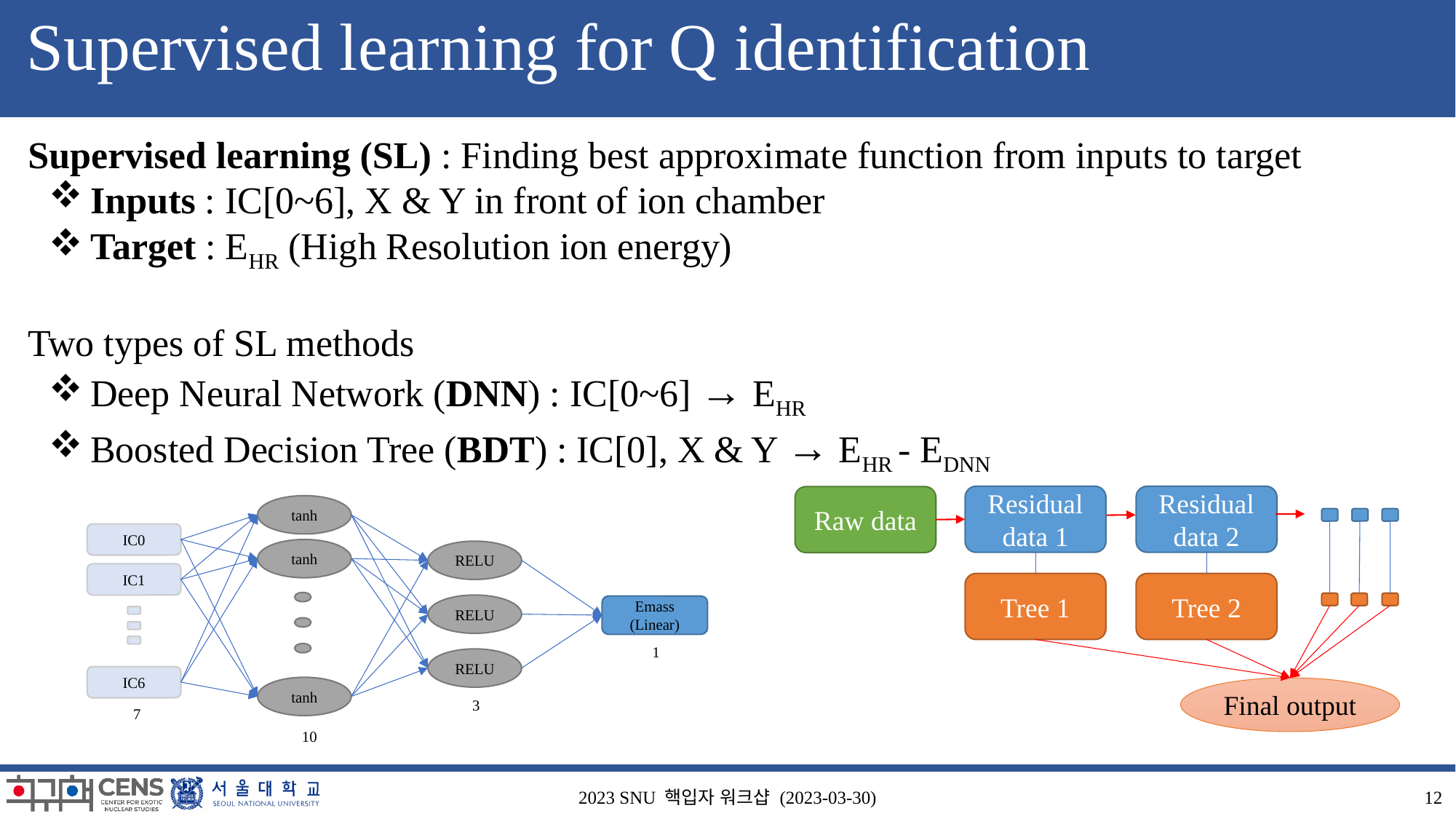

# Supervised learning for Q identification
Supervised learning (SL) : Finding best approximate function from inputs to target
Inputs : IC[0~6], X & Y in front of ion chamber
Target : EHR (High Resolution ion energy)

Two types of SL methods
Deep Neural Network (DNN) : IC[0~6] → EHR
Boosted Decision Tree (BDT) : IC[0], X & Y → EHR - EDNN
Residual data 1
Residual data 2
Raw data

Tree 1
Tree 2

Final output
tanh
IC0
tanh
RELU
IC1

RELU
Emass
(Linear)

1

RELU
IC6
tanh
3
7
10
2023 SNU 핵입자 워크샵 (2023-03-30)
12